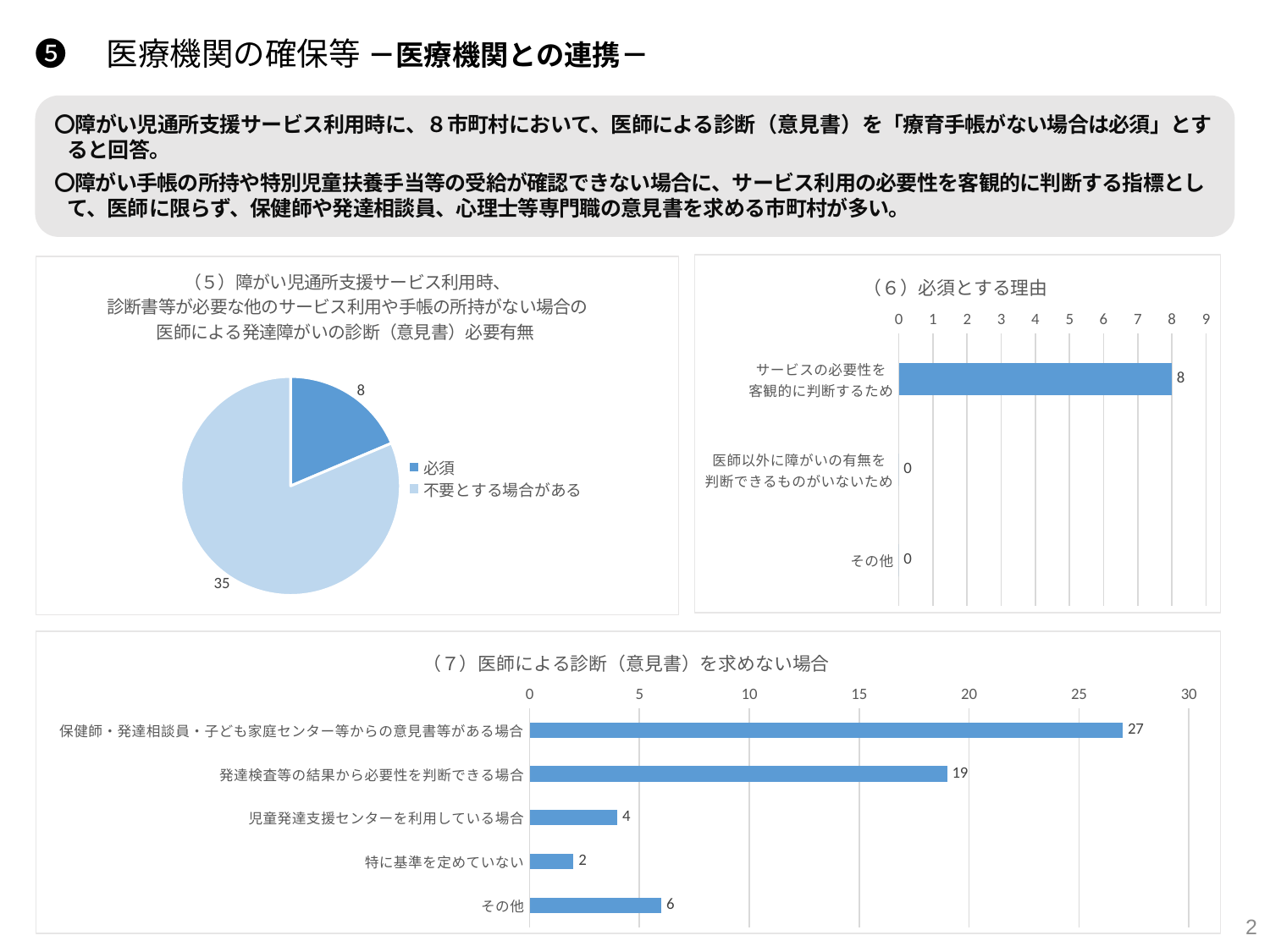

❺　医療機関の確保等 －医療機関との連携－
〇障がい児通所支援サービス利用時に、８市町村において、医師による診断（意見書）を「療育手帳がない場合は必須」とすると回答。
〇障がい手帳の所持や特別児童扶養手当等の受給が確認できない場合に、サービス利用の必要性を客観的に判断する指標として、医師に限らず、保健師や発達相談員、心理士等専門職の意見書を求める市町村が多い。

### Chart: （６）必須とする理由

| Category |  |
|---|---|
| サービスの必要性を
客観的に判断するため | 8.0 |
| 医師以外に障がいの有無を
判断できるものがいないため | 0.0 |
| その他 | 0.0 |

### Chart: （５）障がい児通所支援サービス利用時、
診断書等が必要な他のサービス利用や手帳の所持がない場合の
医師による発達障がいの診断（意見書）必要有無

| Category |  |
|---|---|
| 必須 | 8.0 |
| 不要とする場合がある | 35.0 |

### Chart: （７）医師による診断（意見書）を求めない場合

| Category |  |
|---|---|
| 保健師・発達相談員・子ども家庭センター等からの意見書等がある場合 | 27.0 |
| 発達検査等の結果から必要性を判断できる場合 | 19.0 |
| 児童発達支援センターを利用している場合 | 4.0 |
| 特に基準を定めていない | 2.0 |
| その他 | 6.0 |
2